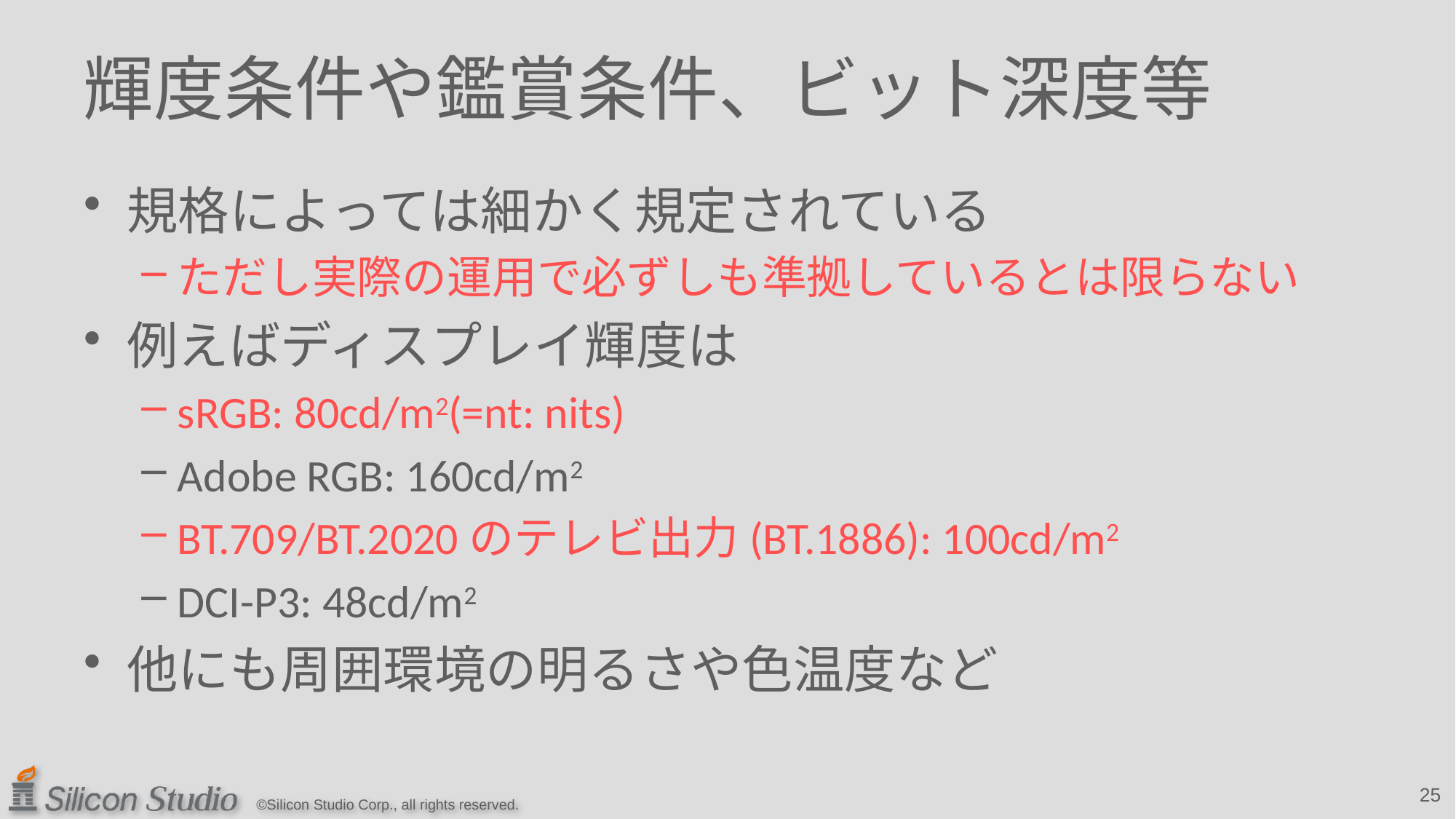

# 輝度条件や鑑賞条件、ビット深度等
規格によっては細かく規定されている
ただし実際の運用で必ずしも準拠しているとは限らない
例えばディスプレイ輝度は
sRGB: 80cd/m2(=nt: nits)
Adobe RGB: 160cd/m2
BT.709/BT.2020のテレビ出力(BT.1886): 100cd/m2
DCI-P3: 48cd/m2
他にも周囲環境の明るさや色温度など
25